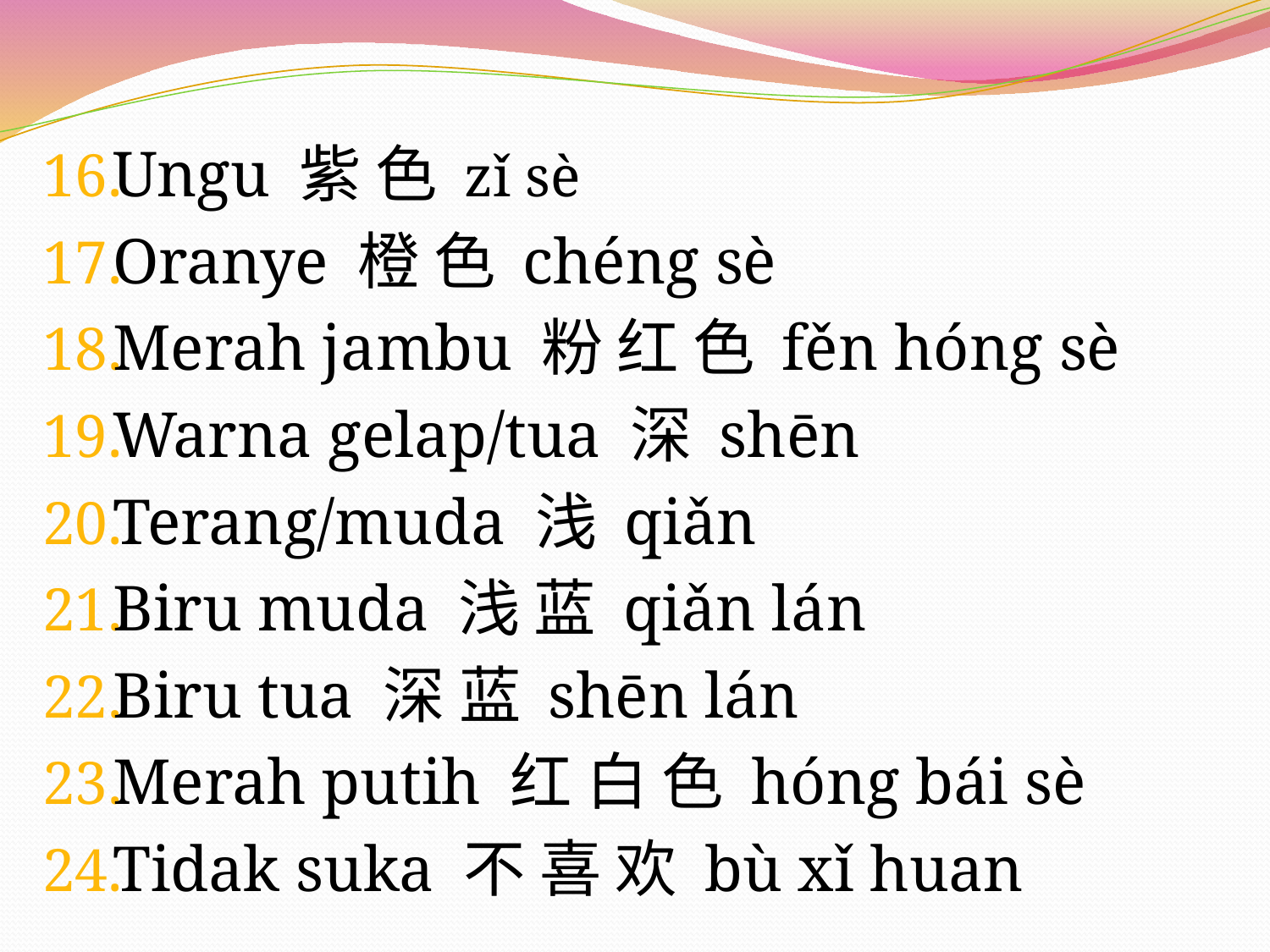

Ungu 紫 色 zǐ sè
Oranye 橙 色 chéng sè
Merah jambu 粉 红 色 fěn hóng sè
Warna gelap/tua 深 shēn
Terang/muda 浅 qiǎn
Biru muda 浅 蓝 qiǎn lán
Biru tua 深 蓝 shēn lán
Merah putih 红 白 色 hóng bái sè
Tidak suka 不 喜 欢 bù xǐ huan